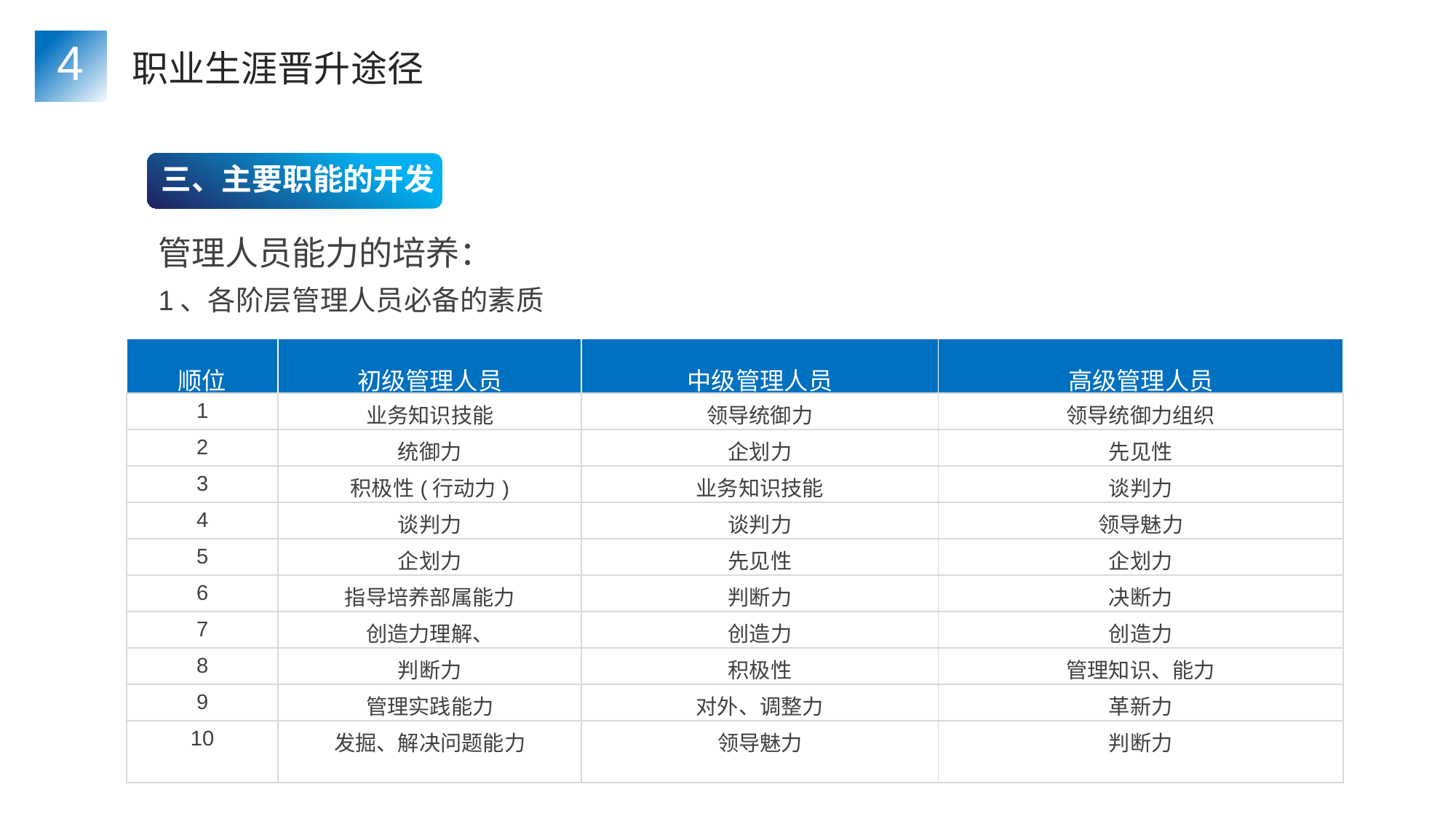

4
职业生涯晋升途径

三、主要职能的开发
管理人员能力的培养：
1、各阶层管理人员必备的素质
| 顺位 | 初级管理人员 | 中级管理人员 | 高级管理人员 |
| --- | --- | --- | --- |
| 1 | 业务知识技能 | 领导统御力 | 领导统御力组织 |
| 2 | 统御力 | 企划力 | 先见性 |
| 3 | 积极性(行动力) | 业务知识技能 | 谈判力 |
| 4 | 谈判力 | 谈判力 | 领导魅力 |
| 5 | 企划力 | 先见性 | 企划力 |
| 6 | 指导培养部属能力 | 判断力 | 决断力 |
| 7 | 创造力理解、 | 创造力 | 创造力 |
| 8 | 判断力 | 积极性 | 管理知识、能力 |
| 9 | 管理实践能力 | 对外、调整力 | 革新力 |
| 10 | 发掘、解决问题能力 | 领导魅力 | 判断力 |